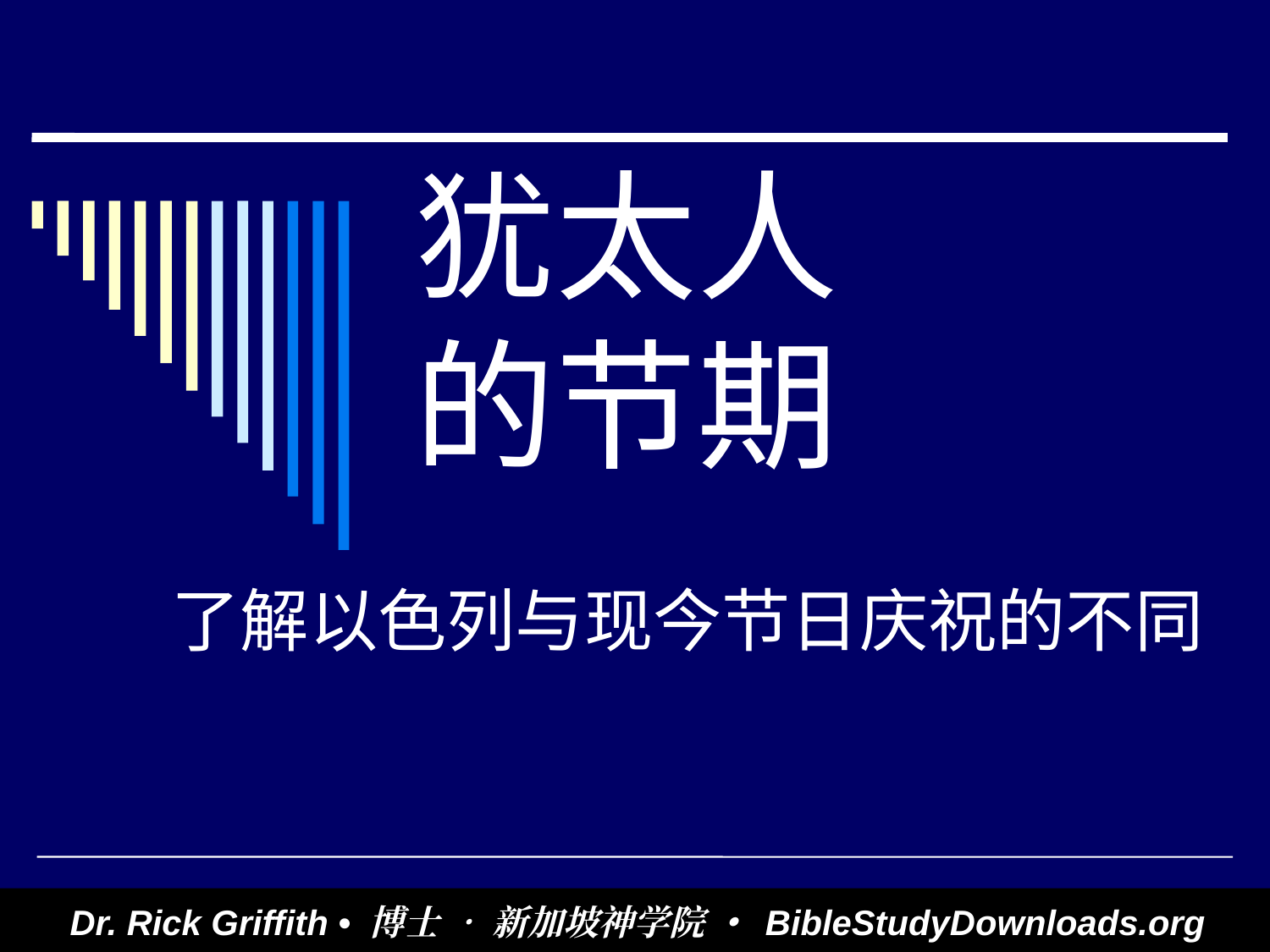

# 犹太人 的节期
了解以色列与现今节日庆祝的不同
Dr. Rick Griffith • 博士 • 新加坡神学院 • BibleStudyDownloads.org